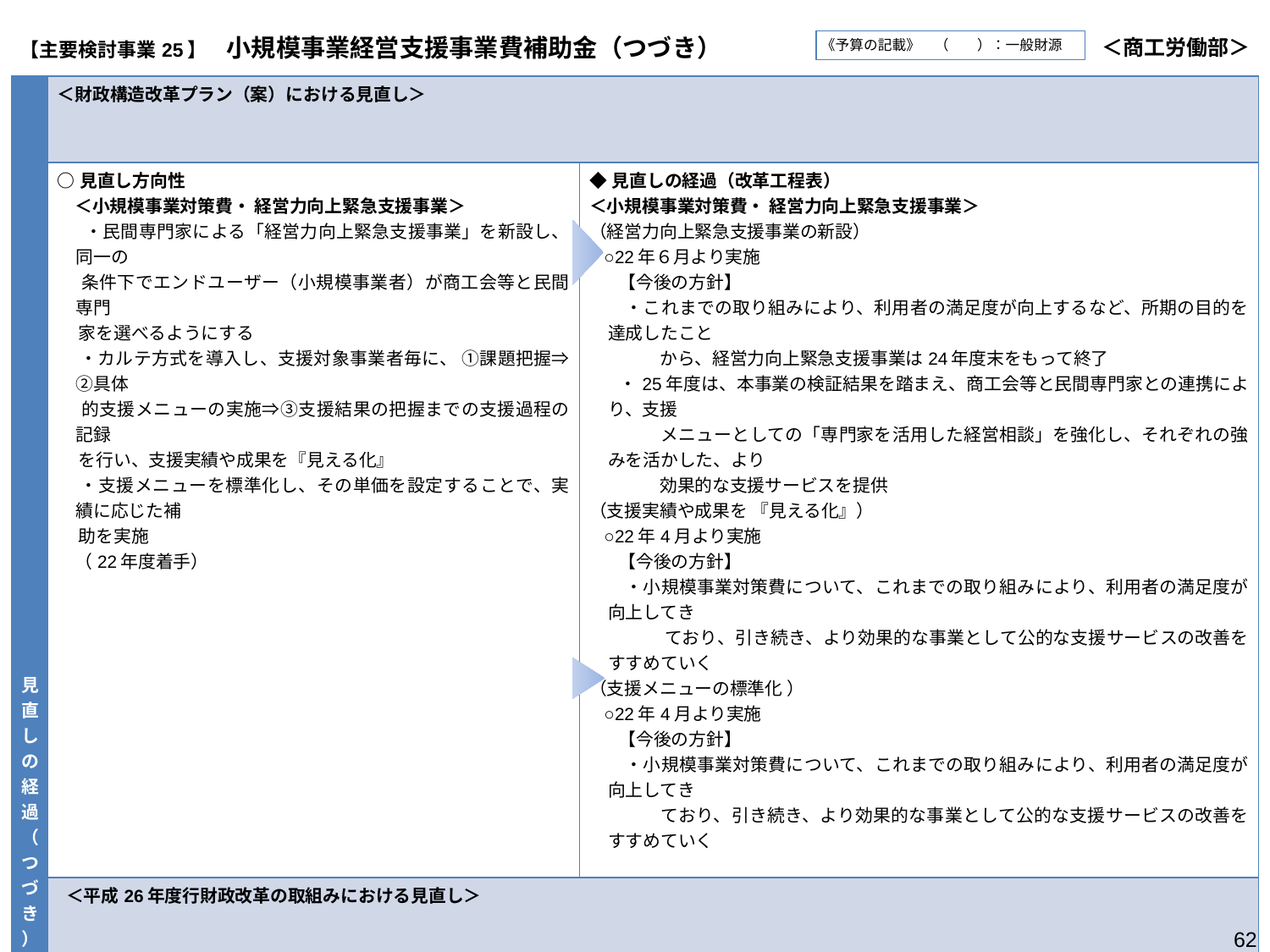

| 【主要検討事業25】　小規模事業経営支援事業費補助金（つづき） | ＜商工労働部＞ |
| --- | --- |
《予算の記載》　（　　）：一般財源
| 見直しの経過（つづき） | ＜財政構造改革プラン（案）における見直し＞ |  |
| --- | --- | --- |
|  | ○見直し方向性 　＜小規模事業対策費・ 経営力向上緊急支援事業＞ 　・民間専門家による「経営力向上緊急支援事業」を新設し、同一の 条件下でエンドユーザー（小規模事業者）が商工会等と民間専門 家を選べるようにする 　 ・カルテ方式を導入し、支援対象事業者毎に、 ①課題把握⇒②具体 的支援メニューの実施⇒③支援結果の把握までの支援過程の記録 を行い、支援実績や成果を『見える化』 　 ・支援メニューを標準化し、その単価を設定することで、実績に応じた補 助を実施 　（22年度着手） | ◆見直しの経過（改革工程表） ＜小規模事業対策費・ 経営力向上緊急支援事業＞ （経営力向上緊急支援事業の新設） ○22年６月より実施 【今後の方針】 ・これまでの取り組みにより、利用者の満足度が向上するなど、所期の目的を達成したこと 　　　　から、経営力向上緊急支援事業は24年度末をもって終了 ・25年度は、本事業の検証結果を踏まえ、商工会等と民間専門家との連携により、支援 　　　　メニューとしての「専門家を活用した経営相談」を強化し、それぞれの強みを活かした、より 　　　　効果的な支援サービスを提供 （支援実績や成果を 『見える化』） ○22年4月より実施 【今後の方針】 ・小規模事業対策費について、これまでの取り組みにより、利用者の満足度が向上してき 　　　 　ており、引き続き、より効果的な事業として公的な支援サービスの改善をすすめていく （支援メニューの標準化 ） ○22年4月より実施 【今後の方針】 ・小規模事業対策費について、これまでの取り組みにより、利用者の満足度が向上してき　　 　　　　ており、引き続き、より効果的な事業として公的な支援サービスの改善をすすめていく |
|  | ＜平成26年度行財政改革の取組みにおける見直し＞ |  |
|  | ○取組方針 ＜小規模事業対策費＞ 　 原材料価格の高騰や消費税率引き上げの影響など、先行き不透明な経営環境の中、小規模事業者の課題に対応するため、経営相談の強化をはじめ経営支援サービスのさらなる質の向上に取り組む。 | ◆見直しの経過（取組実績） ＜小規模事業対策費＞ 　・商工会等が実施する小規模事業経営支援事業に対する助成を通じて、商工会等が取り組む専門家や支援機関との連携などを促進させることにより、小規模事業者の課題に対応した効果的な支援サービスを提供している。 　・引き続き、事業全体のPDCAサイクルによる事業評価を行うとともに、必要に応じて現場の実情を踏まえた制度の改善を行い支援サービスの向上に努める。 |
|  | ＜上記以外の見直し（部局長マネジメント等）＞ |  |
|  | ●主な見直し項目 　【平成28年度】 地域活性化事業を採択するにあたり、事業評価項目に「事業の企画力」の視点を追加 　【平成30年度】 H30年度から3年間を事業承継の集中取組み期間とし、支援メニューに「事業承継支援」を新設 　【令和２年度】 支援後の事業者の変化を把握し効果を検証するため、支援メニューに「フォローアップ支援」を新設 　　　　　　　　　 　商工会・商工会議所の支援力を更に高めるため、地域活性化事業に、（公財）大阪産業局との連携メニューを新設 |  |

62